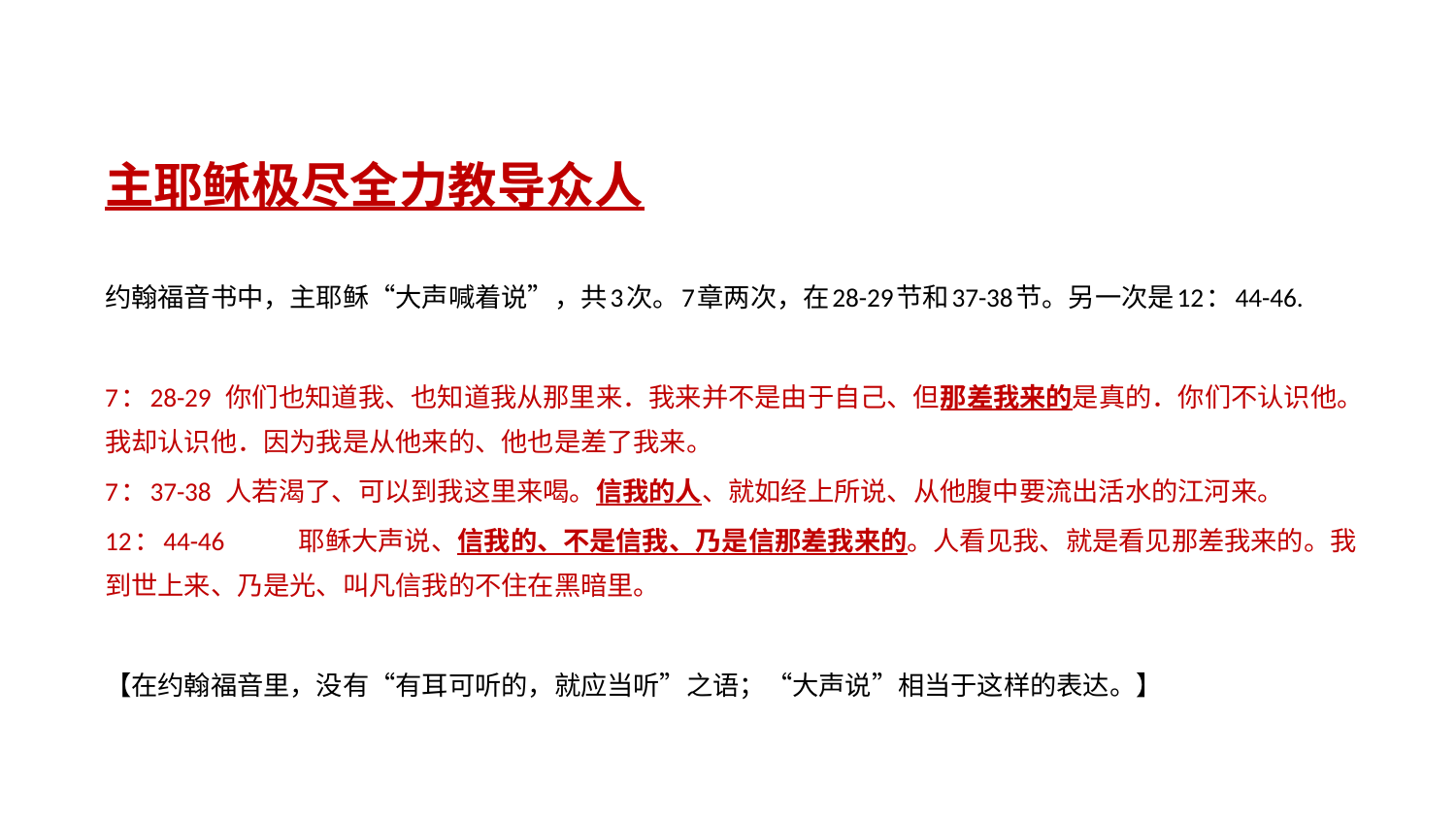

主耶稣极尽全力教导众人

约翰福音书中，主耶稣“大声喊着说”，共3次。7章两次，在28-29节和37-38节。另一次是12：44-46.

7：28-29  你们也知道我、也知道我从那里来．我来并不是由于自己、但那差我来的是真的．你们不认识他。我却认识他．因为我是从他来的、他也是差了我来。
7：37-38  人若渴了、可以到我这里来喝。信我的人、就如经上所说、从他腹中要流出活水的江河来。
12：44-46	  耶稣大声说、信我的、不是信我、乃是信那差我来的。人看见我、就是看见那差我来的。我到世上来、乃是光、叫凡信我的不住在黑暗里。

【在约翰福音里，没有“有耳可听的，就应当听”之语；“大声说”相当于这样的表达。】